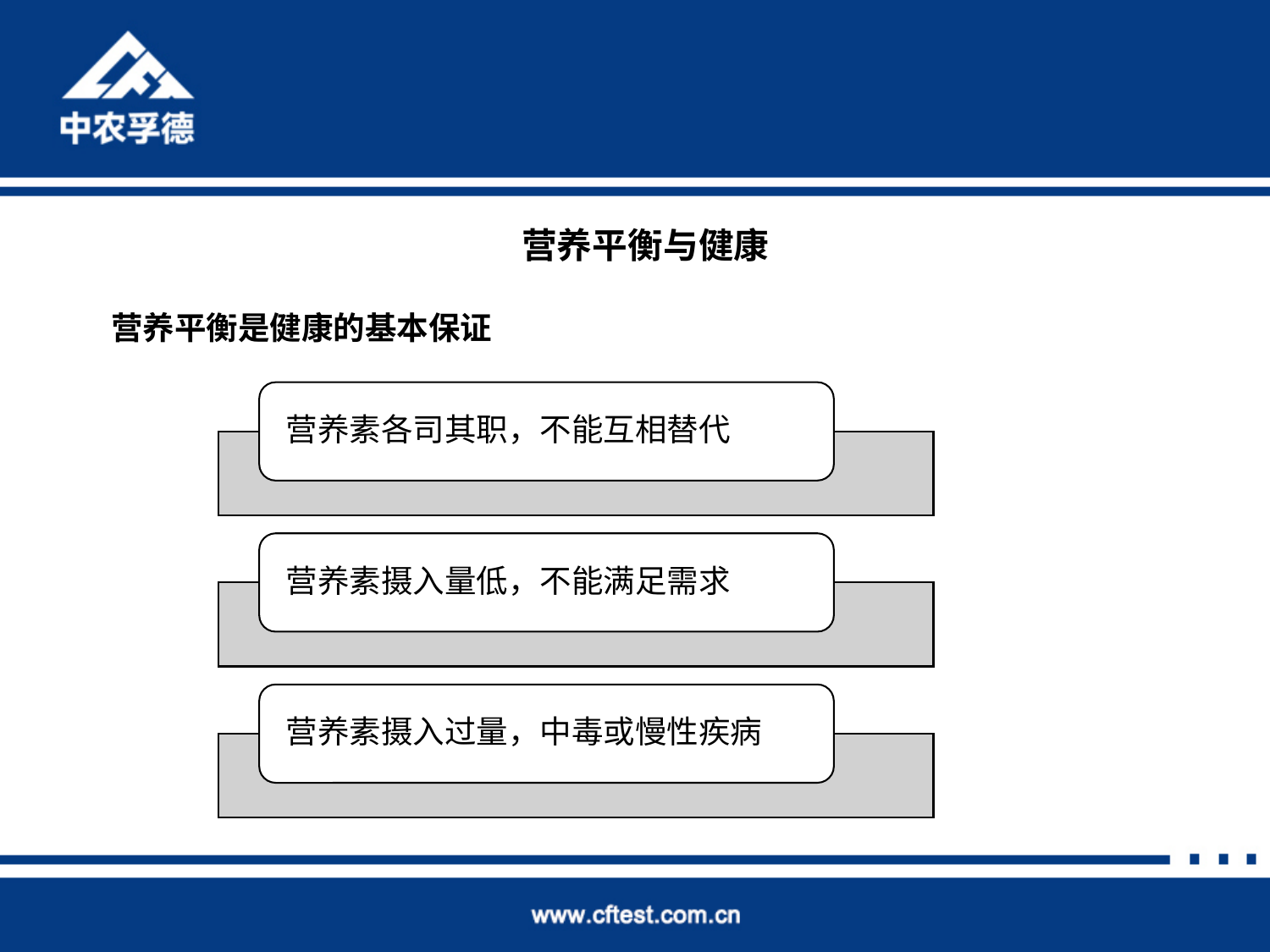

营养平衡与健康
营养平衡是健康的基本保证
营养素各司其职，不能互相替代
营养素摄入量低，不能满足需求
营养素摄入过量，中毒或慢性疾病